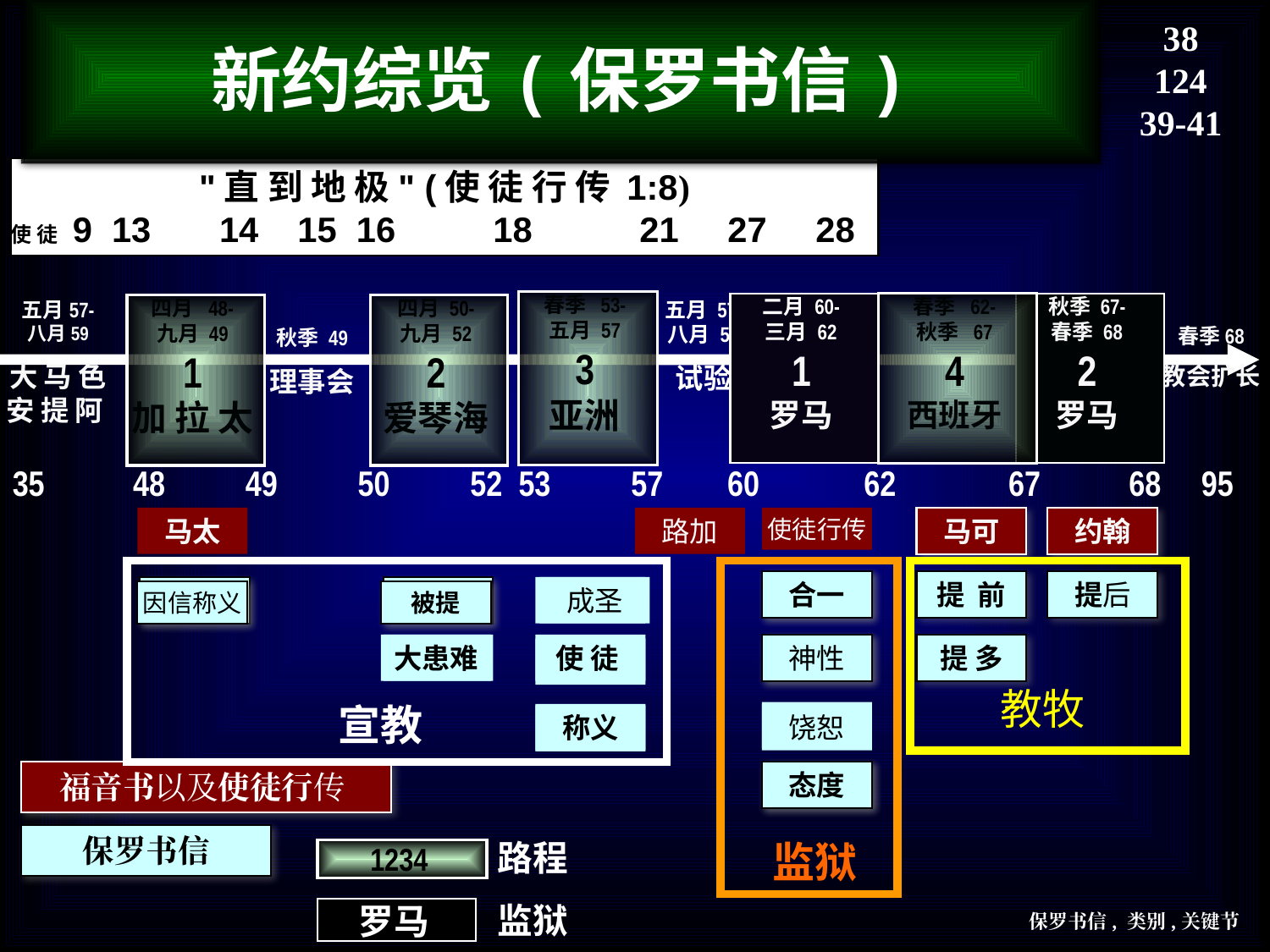

38
124
39-41
新约综览(保罗书信)
"直 到 地 极" (使 徒 行 传 1:8)
使 徒  9  13       14    15  16          18           21     27     28
春季  62-
秋季  67
4
西班牙

秋季 67-
春季 68
2
罗马

五月57-
八月59
大 马 色
安 提 阿
五月 57-
八月 59
试验
春季  53-
五月 57
3
亚洲

二月 60-
三月 62
1
罗马

四月  48-
九月 49
1
加 拉 太

四月 50-
九月 52
2
爱琴海

春季68
教会扩长
秋季 49
理事会

35           48          49          50          52  53          57        60             62              67           68     95
马太
路加
使徒行传
马可
约翰

宣教

监狱

教牧
以弗所
合一
提  前
提后
加拉太
帖 前
歌前
成圣
因信称义
被提
大患难
帖后
使 徒
歌罗西
神性
提 多
歌后
腓利门
称义
饶恕
罗马
福音书以及使徒行传
腓立比
态度
保罗书信
路程
1234
罗马
监狱
保罗书信, 类别,关键节